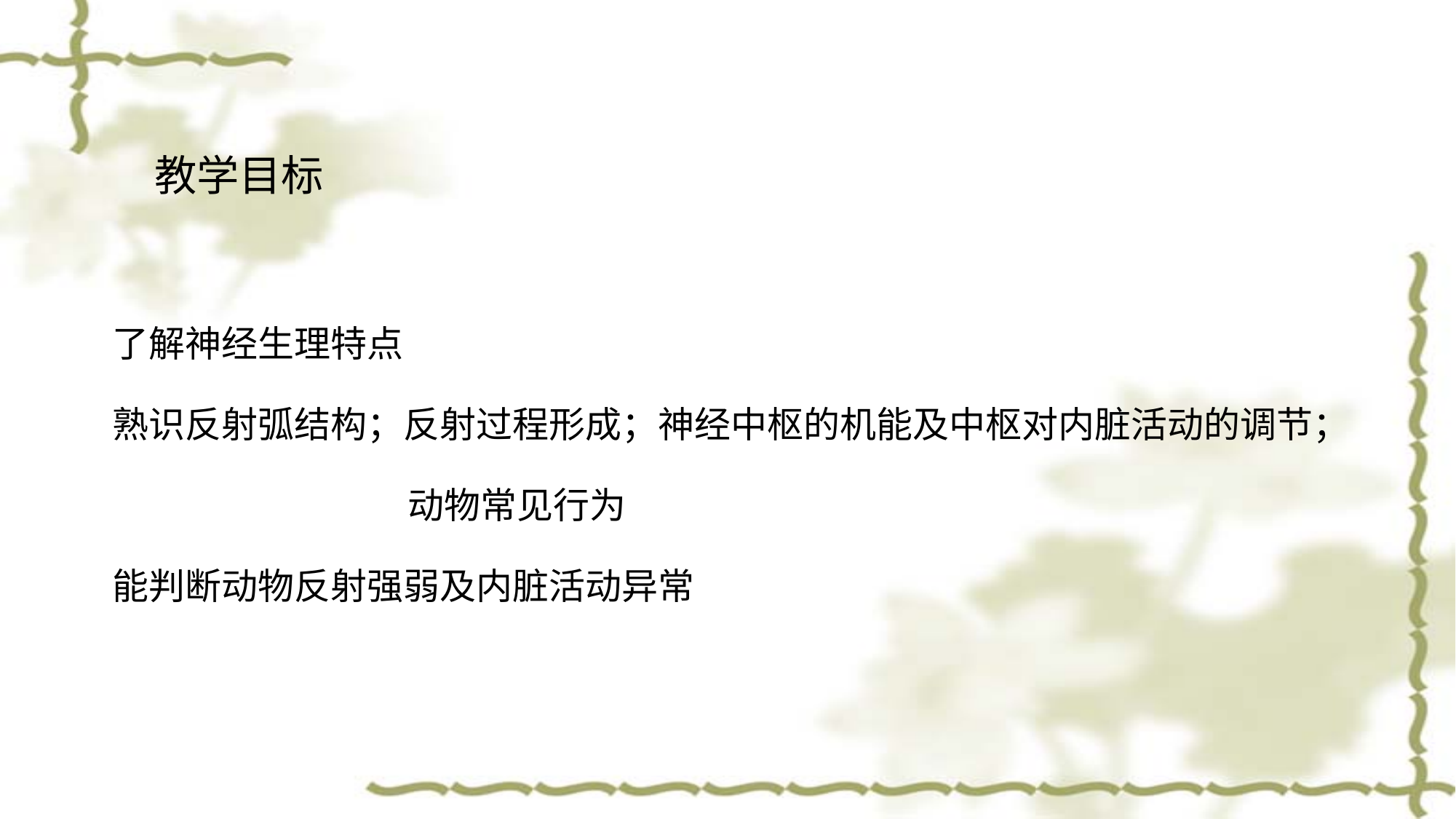

教学目标
了解神经生理特点
熟识反射弧结构；反射过程形成；神经中枢的机能及中枢对内脏活动的调节；
                                   动物常见行为
能判断动物反射强弱及内脏活动异常